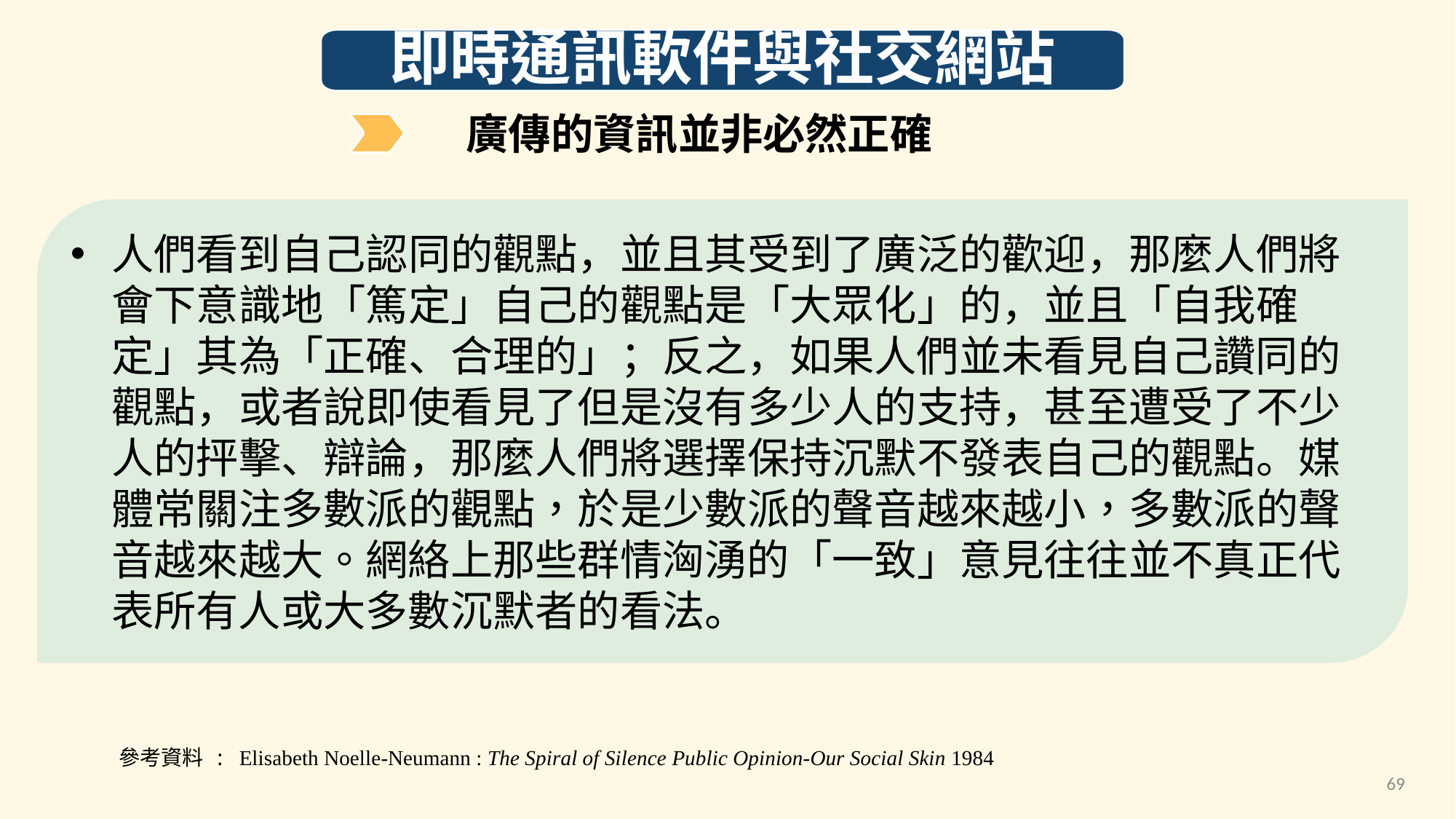

即時通訊軟件與社交網站
廣傳的資訊並非必然正確

人們看到自己認同的觀點，並且其受到了廣泛的歡迎，那麼人們將會下意識地「篤定」自己的觀點是「大眾化」的，並且「自我確定」其為「正確、合理的」；反之，如果人們並未看見自己讚同的觀點，或者說即使看見了但是沒有多少人的支持，甚至遭受了不少人的抨擊、辯論，那麼人們將選擇保持沉默不發表自己的觀點。媒體常關注多數派的觀點，於是少數派的聲音越來越小，多數派的聲音越來越大。網絡上那些群情洶湧的「一致」意見往往並不真正代表所有人或大多數沉默者的看法。
參考資料 : Elisabeth Noelle-Neumann : The Spiral of Silence Public Opinion-Our Social Skin 1984